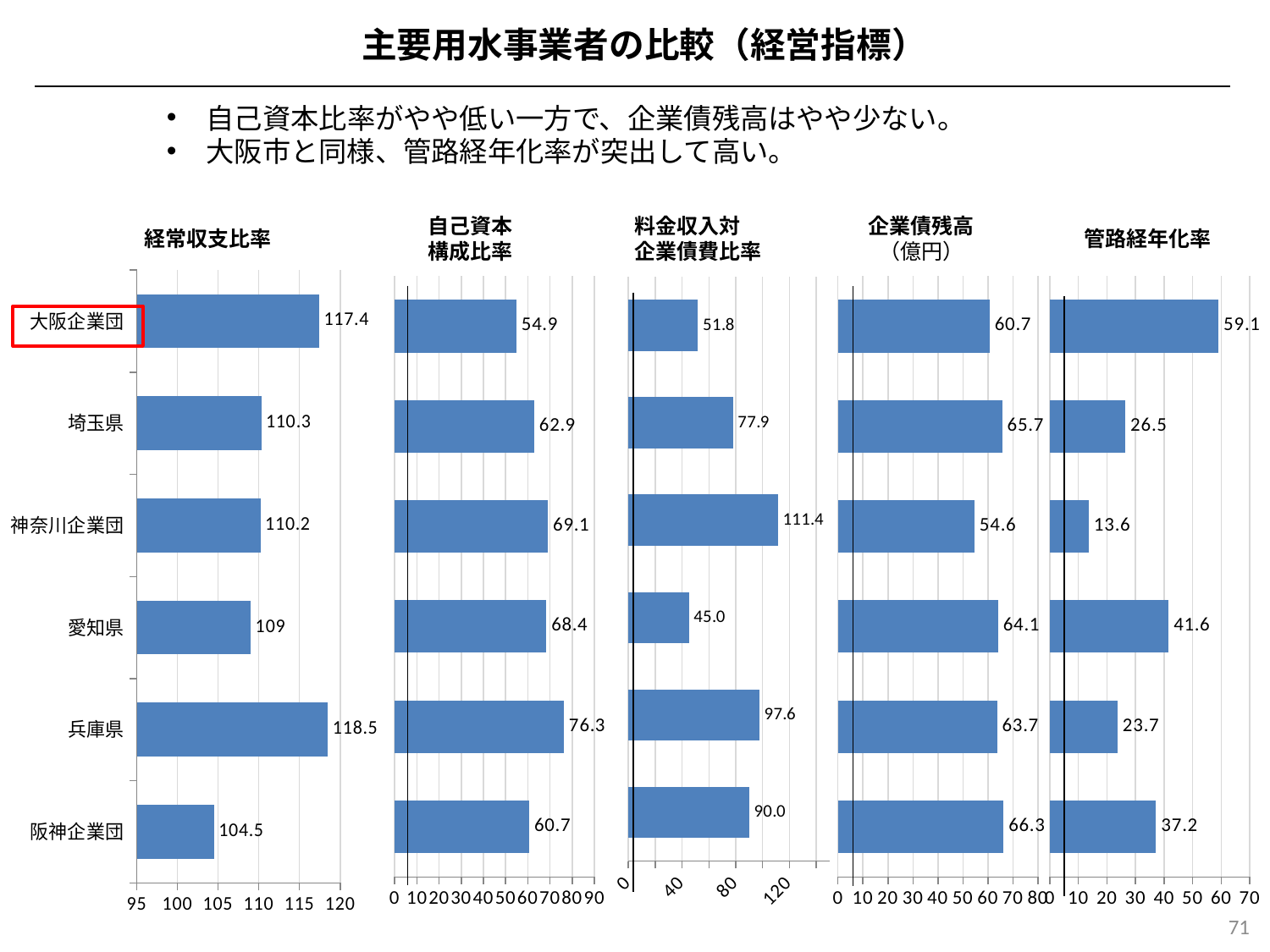

主要用水事業者の比較（経営指標）
自己資本比率がやや低い一方で、企業債残高はやや少ない。
大阪市と同様、管路経年化率が突出して高い。
自己資本
構成比率
料金収入対
企業債費比率
企業債残高
（億円）
経常収支比率
管路経年化率

### Chart

| Category | 取水能力 |
|---|---|
| 阪神企業団 | 104.5 |
| 兵庫県 | 118.5 |
| 愛知県 | 109.0 |
| 神奈川企業団 | 110.2 |
| 埼玉県 | 110.3 |
| 大阪企業団 | 117.4 |

### Chart

| Category | 取水能力 |
|---|---|
| 阪神企業団 | 60.7 |
| 兵庫県 | 76.3 |
| 愛知県 | 68.4 |
| 神奈川ｌ企業団 | 69.1 |
| 埼玉県 | 62.9 |
| 大阪企業団 | 54.9 |

### Chart

| Category | 取水能力 |
|---|---|
| 阪神企業団 | 66.3 |
| 兵庫県 | 63.7 |
| 愛知県 | 64.1 |
| 神奈川ｌ企業団 | 54.6 |
| 埼玉県 | 65.7 |
| 大阪企業団 | 60.7 |

### Chart

| Category | 取水能力 |
|---|---|
| 阪神企業団 | 37.2 |
| 兵庫県 | 23.7 |
| 愛知県 | 41.6 |
| 神奈川ｌ企業団 | 13.6 |
| 埼玉県 | 26.5 |
| 大阪企業団 | 59.1 |

### Chart

| Category | 管延長 |
|---|---|
| 阪神企業団 | 90.0 |
| 兵庫県 | 97.6 |
| 愛知県 | 45.0 |
| 神奈川ｌ企業団 | 111.4 |
| 埼玉県 | 77.9 |
| 大阪企業団 | 51.8 |
71